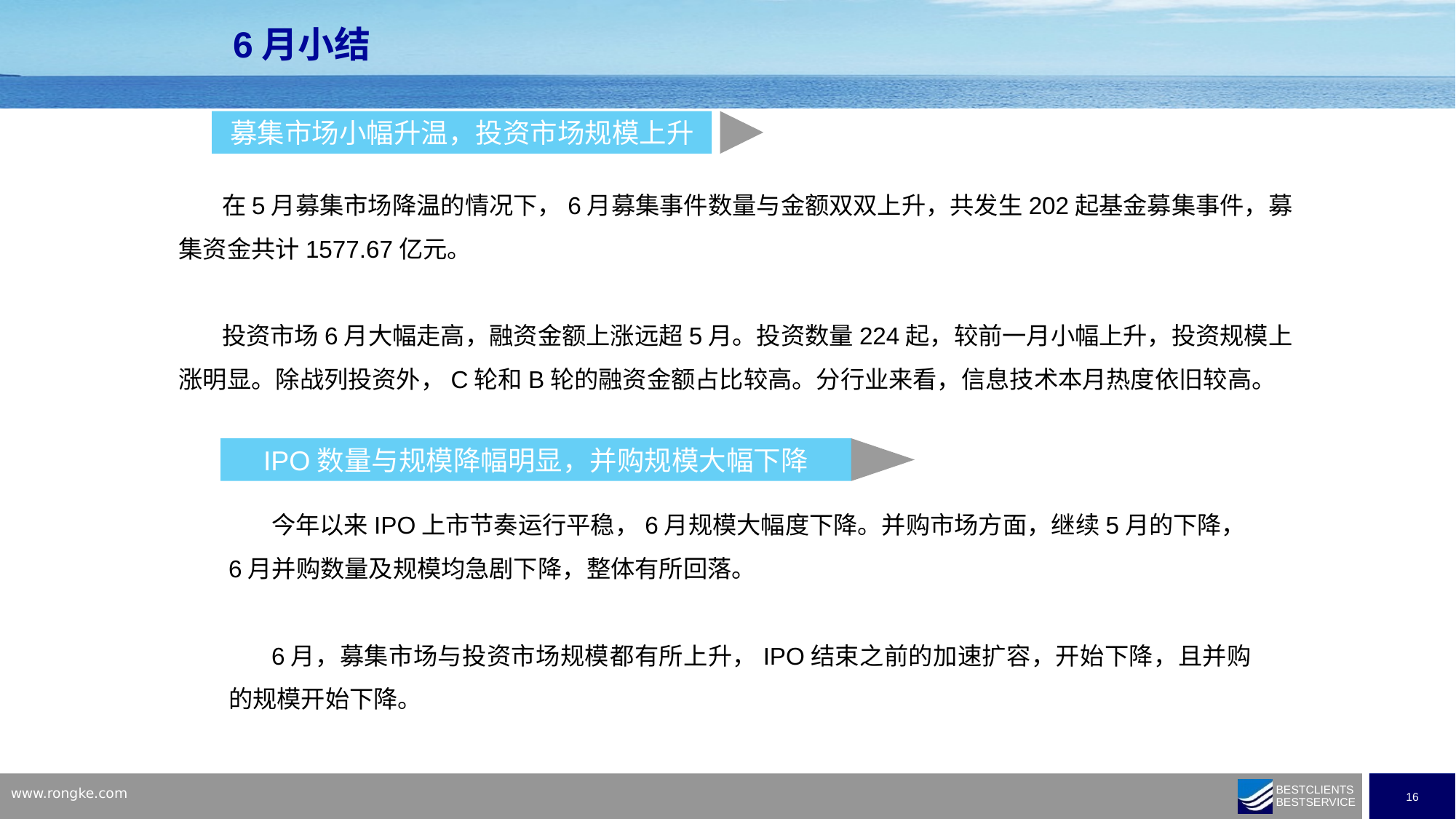

6月小结
募集市场小幅升温，投资市场规模上升

在5月募集市场降温的情况下，6月募集事件数量与金额双双上升，共发生202起基金募集事件，募集资金共计1577.67亿元。

投资市场6月大幅走高，融资金额上涨远超5月。投资数量224起，较前一月小幅上升，投资规模上涨明显。除战列投资外，C轮和B轮的融资金额占比较高。分行业来看，信息技术本月热度依旧较高。
IPO数量与规模降幅明显，并购规模大幅下降

今年以来IPO上市节奏运行平稳，6月规模大幅度下降。并购市场方面，继续5月的下降，6月并购数量及规模均急剧下降，整体有所回落。

6月，募集市场与投资市场规模都有所上升，IPO结束之前的加速扩容，开始下降，且并购的规模开始下降。